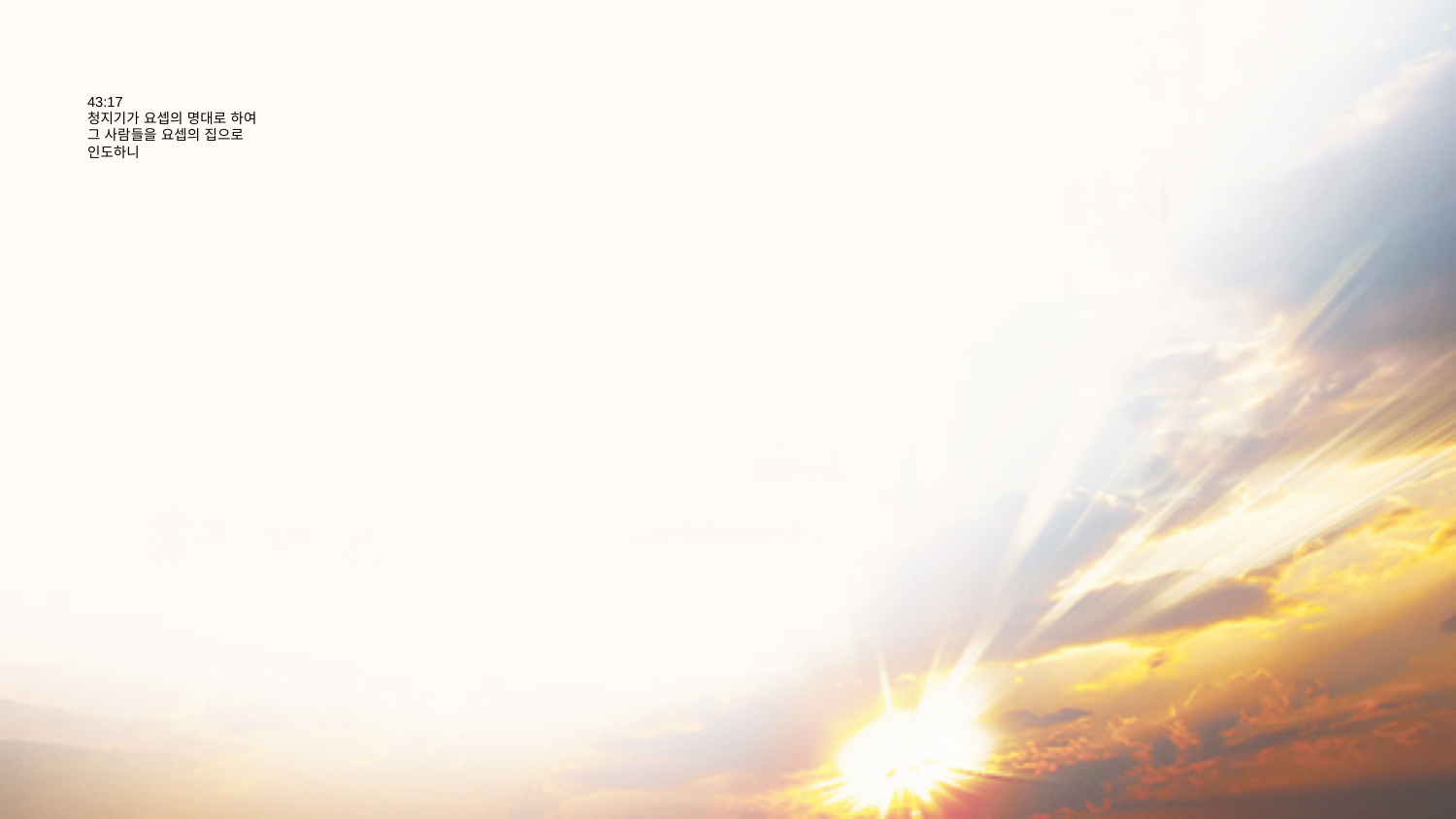

# 43:17 청지기가 요셉의 명대로 하여 그 사람들을 요셉의 집으로 인도하니